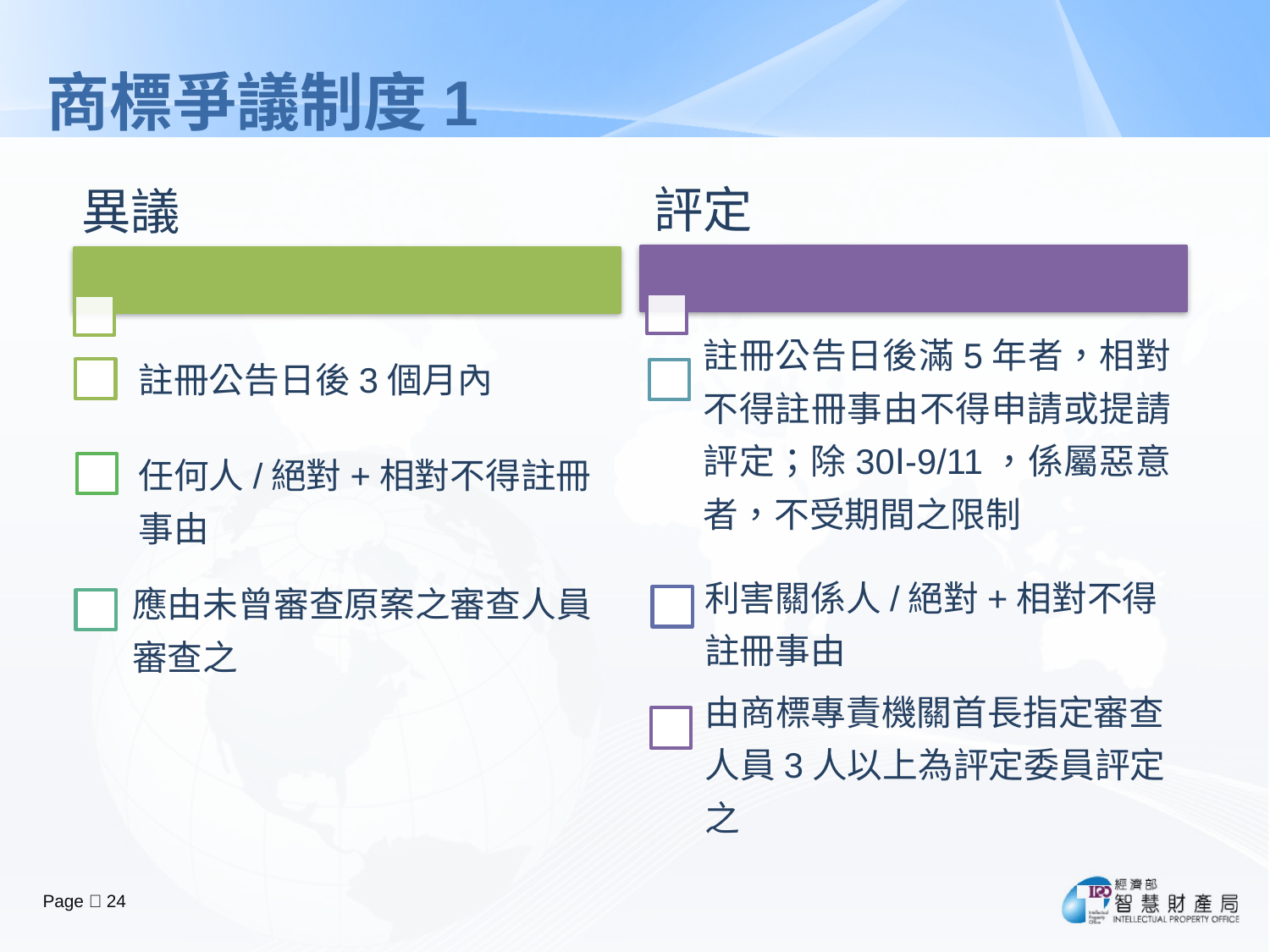

商標爭議制度1
異議
註冊公告日後3個月內
任何人/絕對+相對不得註冊事由
應由未曾審查原案之審查人員審查之
評定
註冊公告日後滿5年者，相對不得註冊事由不得申請或提請評定；除30Ⅰ-9/11，係屬惡意者，不受期間之限制
利害關係人/絕對+相對不得註冊事由
由商標專責機關首長指定審查人員3人以上為評定委員評定之